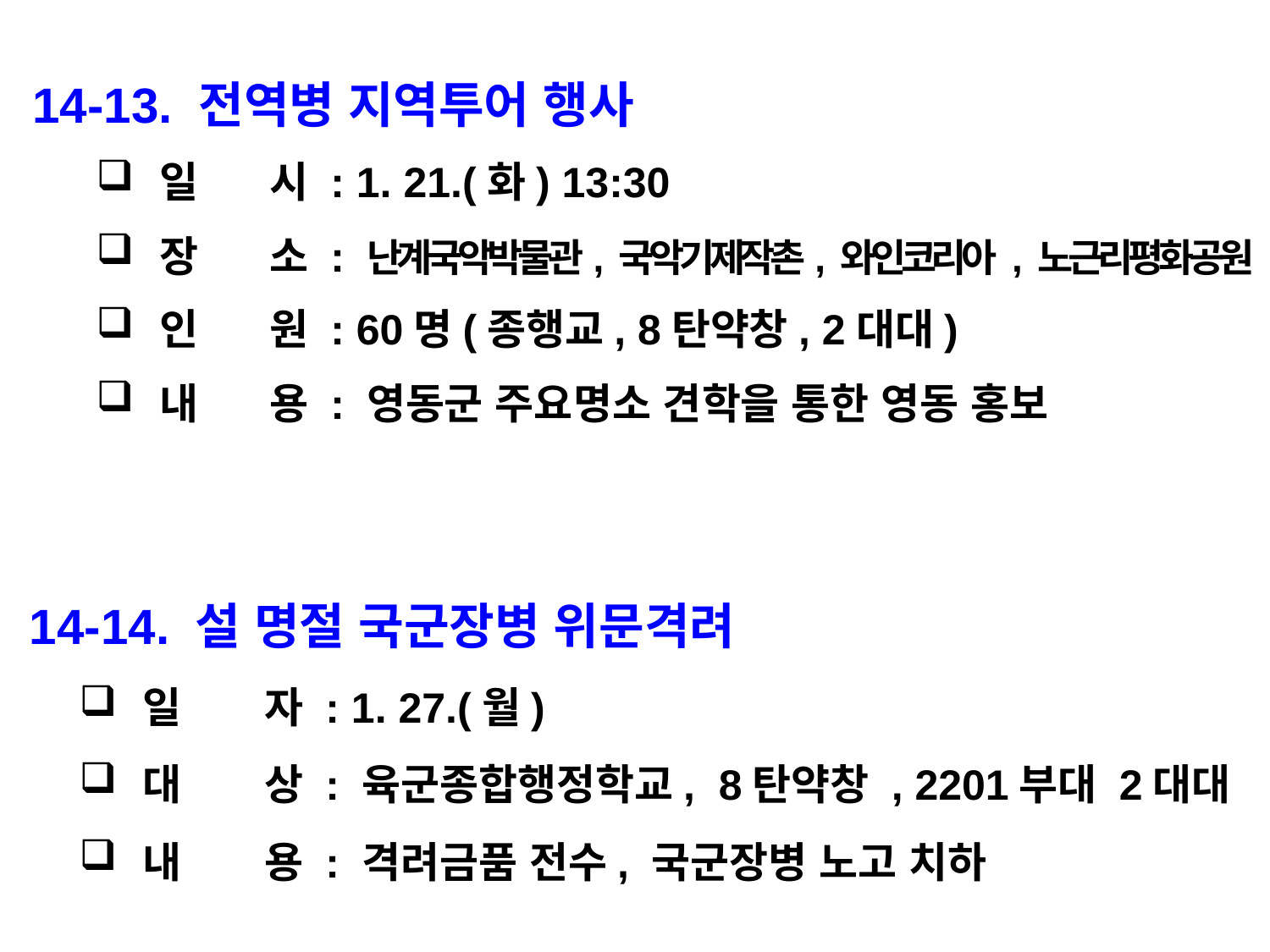

14-13. 전역병 지역투어 행사
일      시 : 1. 21.(화) 13:30
장      소 : 난계국악박물관, 국악기제작촌, 와인코리아 , 노근리평화공원
인      원 : 60명(종행교, 8탄약창, 2대대)
내      용 : 영동군 주요명소 견학을 통한 영동 홍보

 14-14. 설 명절 국군장병 위문격려
일       자 : 1. 27.(월)
대       상 : 육군종합행정학교,  8탄약창 , 2201부대 2대대
내       용 : 격려금품 전수, 국군장병 노고 치하